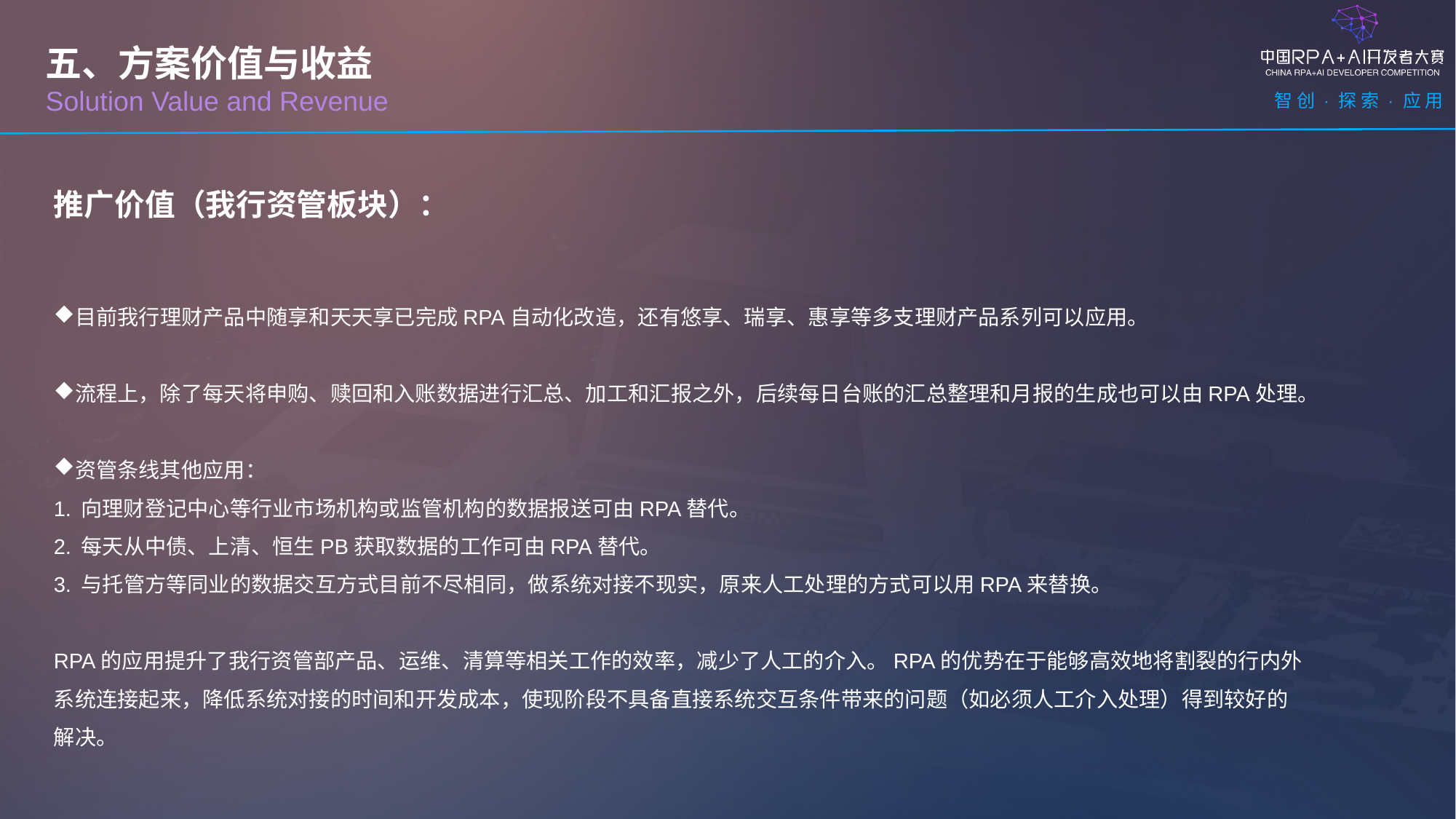

五、方案价值与收益
Solution Value and Revenue
推广价值（我行资管板块）：
目前我行理财产品中随享和天天享已完成RPA自动化改造，还有悠享、瑞享、惠享等多支理财产品系列可以应用。

流程上，除了每天将申购、赎回和入账数据进行汇总、加工和汇报之外，后续每日台账的汇总整理和月报的生成也可以由RPA处理。

资管条线其他应用：
向理财登记中心等行业市场机构或监管机构的数据报送可由RPA替代。
每天从中债、上清、恒生PB获取数据的工作可由RPA替代。
与托管方等同业的数据交互方式目前不尽相同，做系统对接不现实，原来人工处理的方式可以用RPA来替换。

RPA的应用提升了我行资管部产品、运维、清算等相关工作的效率，减少了人工的介入。RPA的优势在于能够高效地将割裂的行内外系统连接起来，降低系统对接的时间和开发成本，使现阶段不具备直接系统交互条件带来的问题（如必须人工介入处理）得到较好的解决。